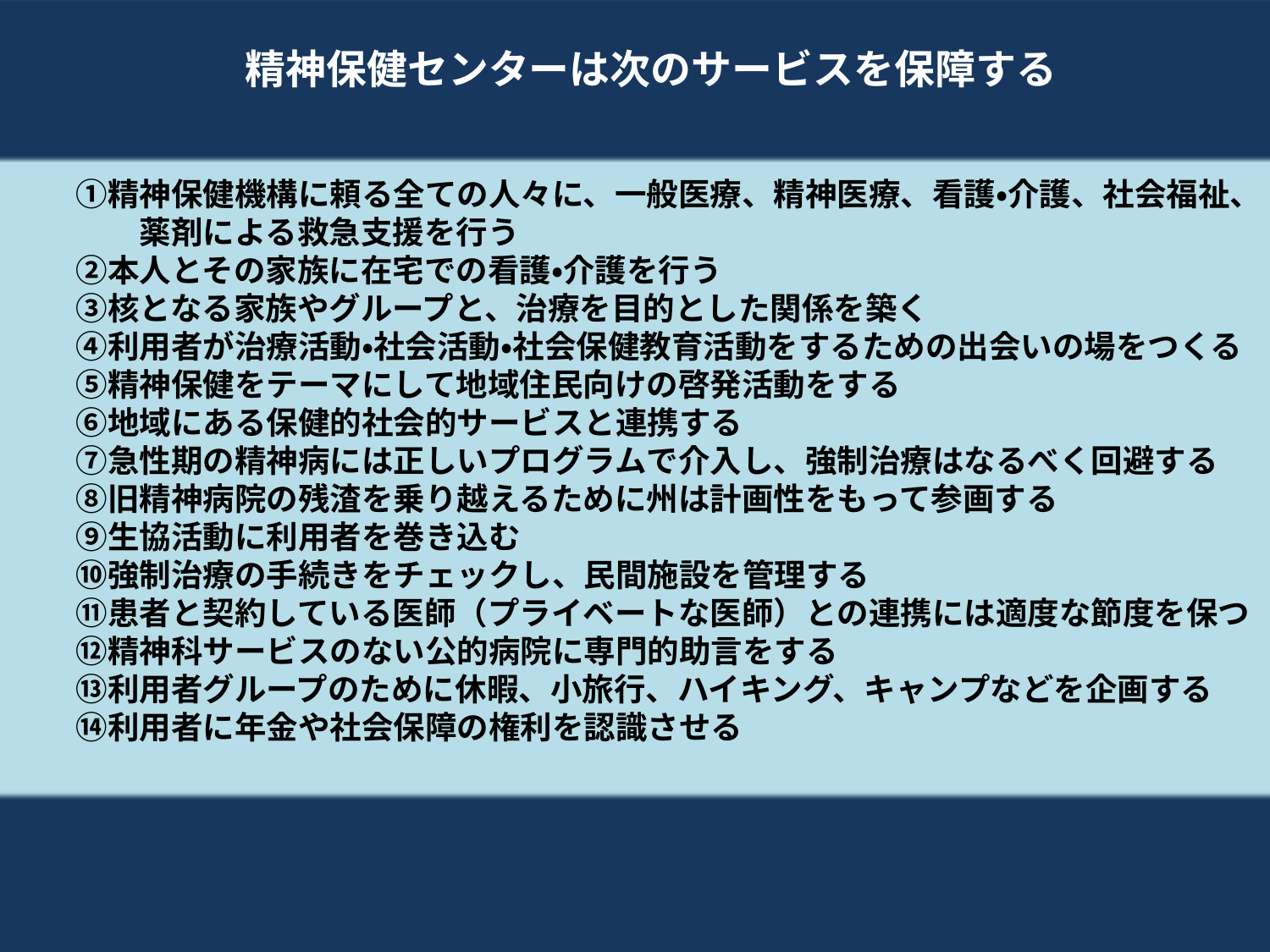

# 精神保健センターは次のサービスを保障する
　　①精神保健機構に頼る全ての人々に、一般医療、精神医療、看護・介護、社会福祉、
　　　　薬剤による救急支援を行う
　　②本人とその家族に在宅での看護・介護を行う
　　③核となる家族やグループと、治療を目的とした関係を築く
　　④利用者が治療活動・社会活動・社会保健教育活動をするための出会いの場をつくる
　　⑤精神保健をテーマにして地域住民向けの啓発活動をする
　　⑥地域にある保健的社会的サービスと連携する
　　⑦急性期の精神病には正しいプログラムで介入し、強制治療はなるべく回避する
　　⑧旧精神病院の残渣を乗り越えるために州は計画性をもって参画する
　　⑨生協活動に利用者を巻き込む
　　⑩強制治療の手続きをチェックし、民間施設を管理する
　　⑪患者と契約している医師（プライベートな医師）との連携には適度な節度を保つ
　　⑫精神科サービスのない公的病院に専門的助言をする
　　⑬利用者グループのために休暇、小旅行、ハイキング、キャンプなどを企画する
　　⑭利用者に年金や社会保障の権利を認識させる